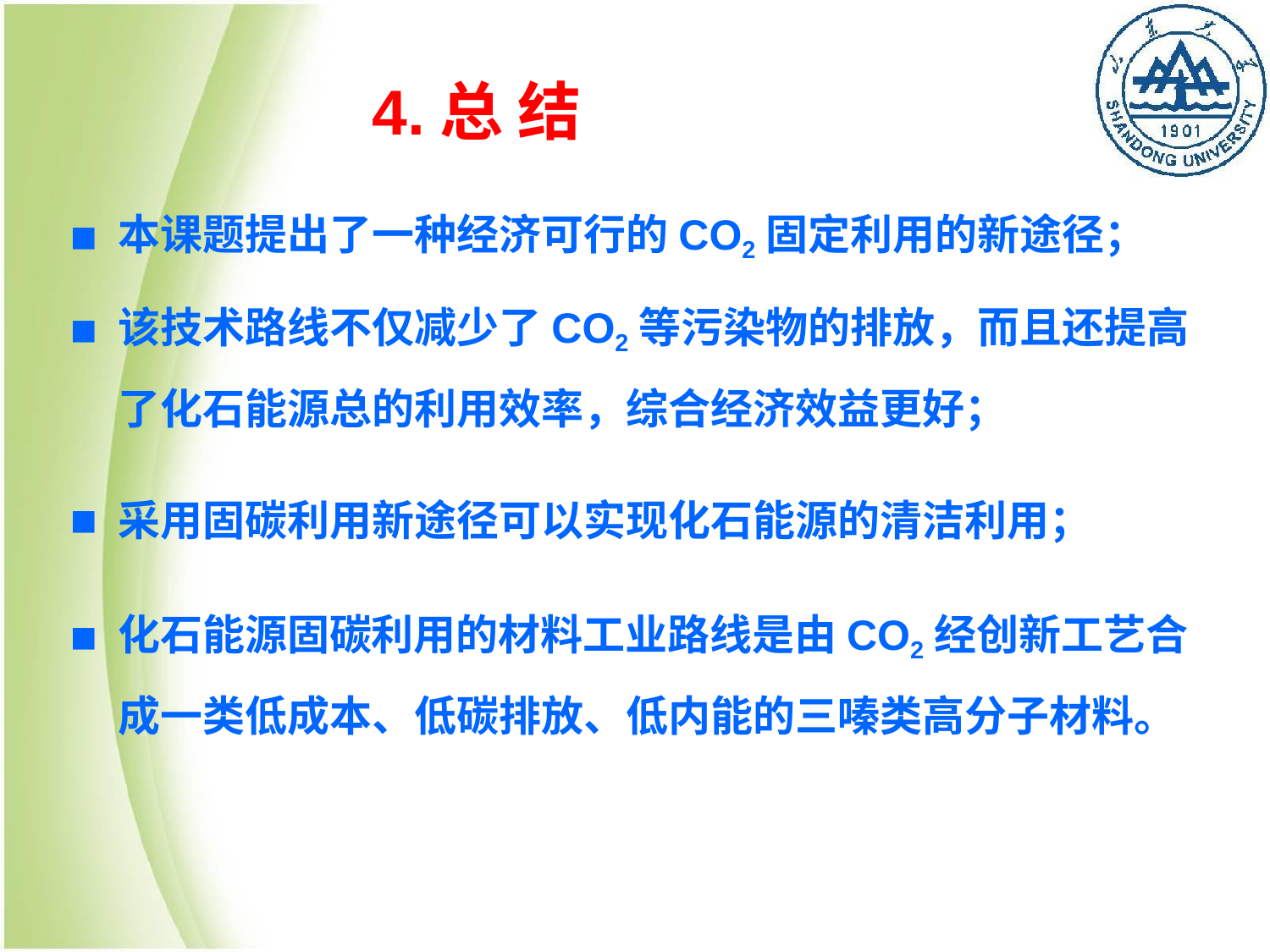

# 4.总 结
本课题提出了一种经济可行的CO2固定利用的新途径；
该技术路线不仅减少了CO2等污染物的排放，而且还提高了化石能源总的利用效率，综合经济效益更好；
采用固碳利用新途径可以实现化石能源的清洁利用；
化石能源固碳利用的材料工业路线是由CO2经创新工艺合成一类低成本、低碳排放、低内能的三嗪类高分子材料。